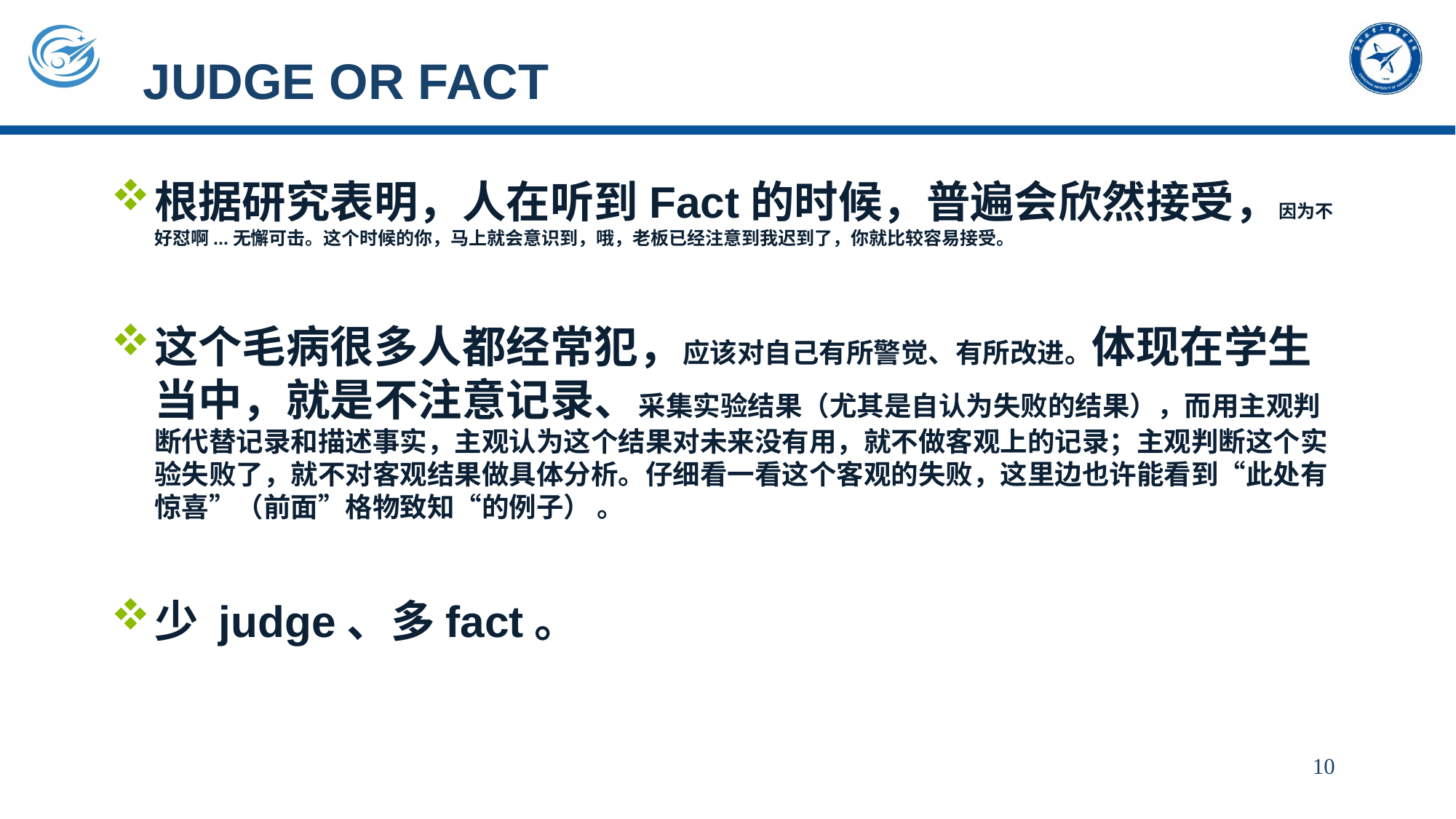

# judge or fact
根据研究表明，人在听到Fact的时候，普遍会欣然接受，因为不好怼啊...无懈可击。这个时候的你，马上就会意识到，哦，老板已经注意到我迟到了，你就比较容易接受。

这个毛病很多人都经常犯，应该对自己有所警觉、有所改进。体现在学生当中，就是不注意记录、采集实验结果（尤其是自认为失败的结果），而用主观判断代替记录和描述事实，主观认为这个结果对未来没有用，就不做客观上的记录；主观判断这个实验失败了，就不对客观结果做具体分析。仔细看一看这个客观的失败，这里边也许能看到“此处有惊喜”（前面”格物致知“的例子） 。

少 judge、多fact。

10